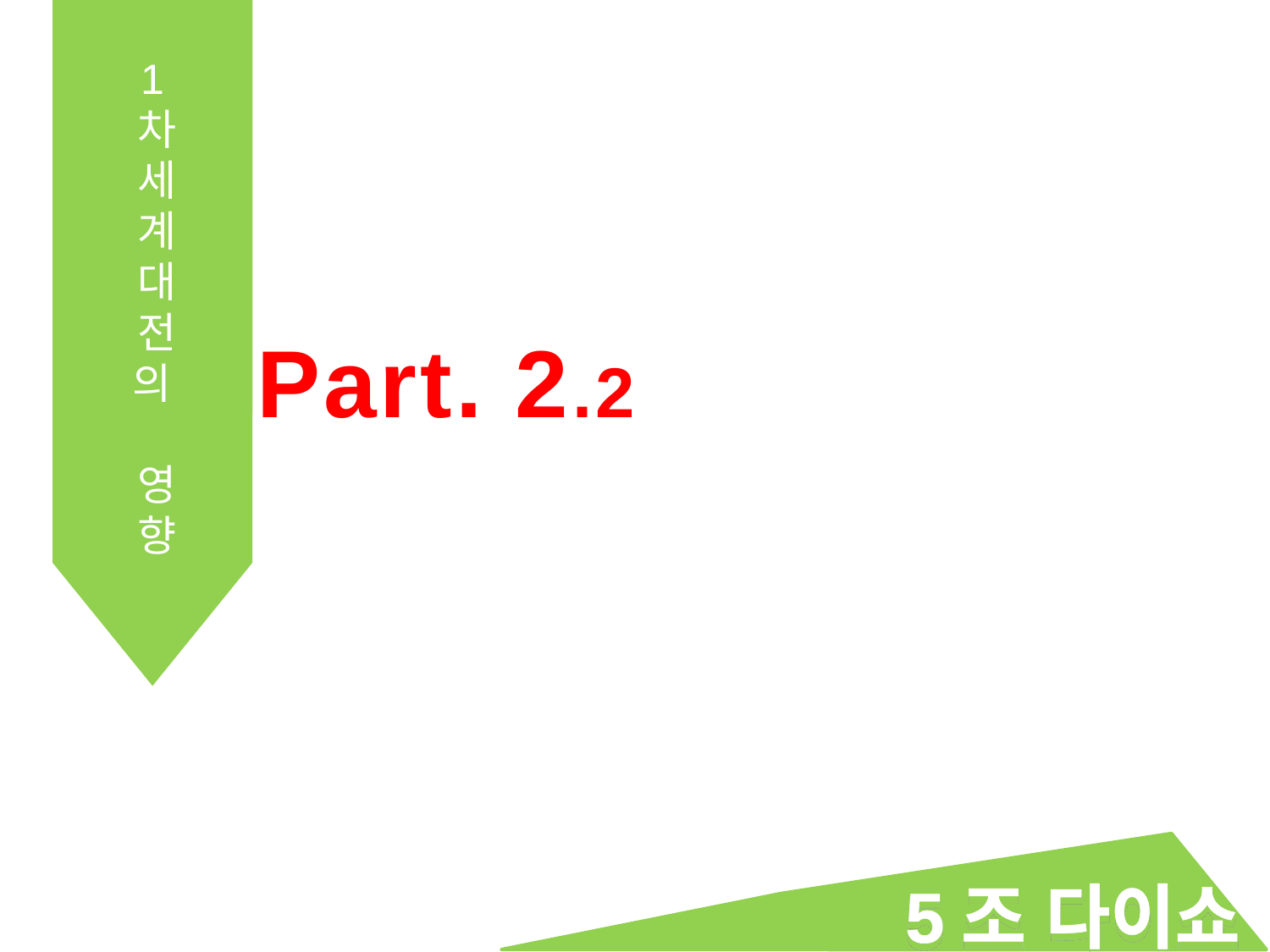

1차세계대전의

영향

 Part. 2.2
1차세계 대전이
미친 영향